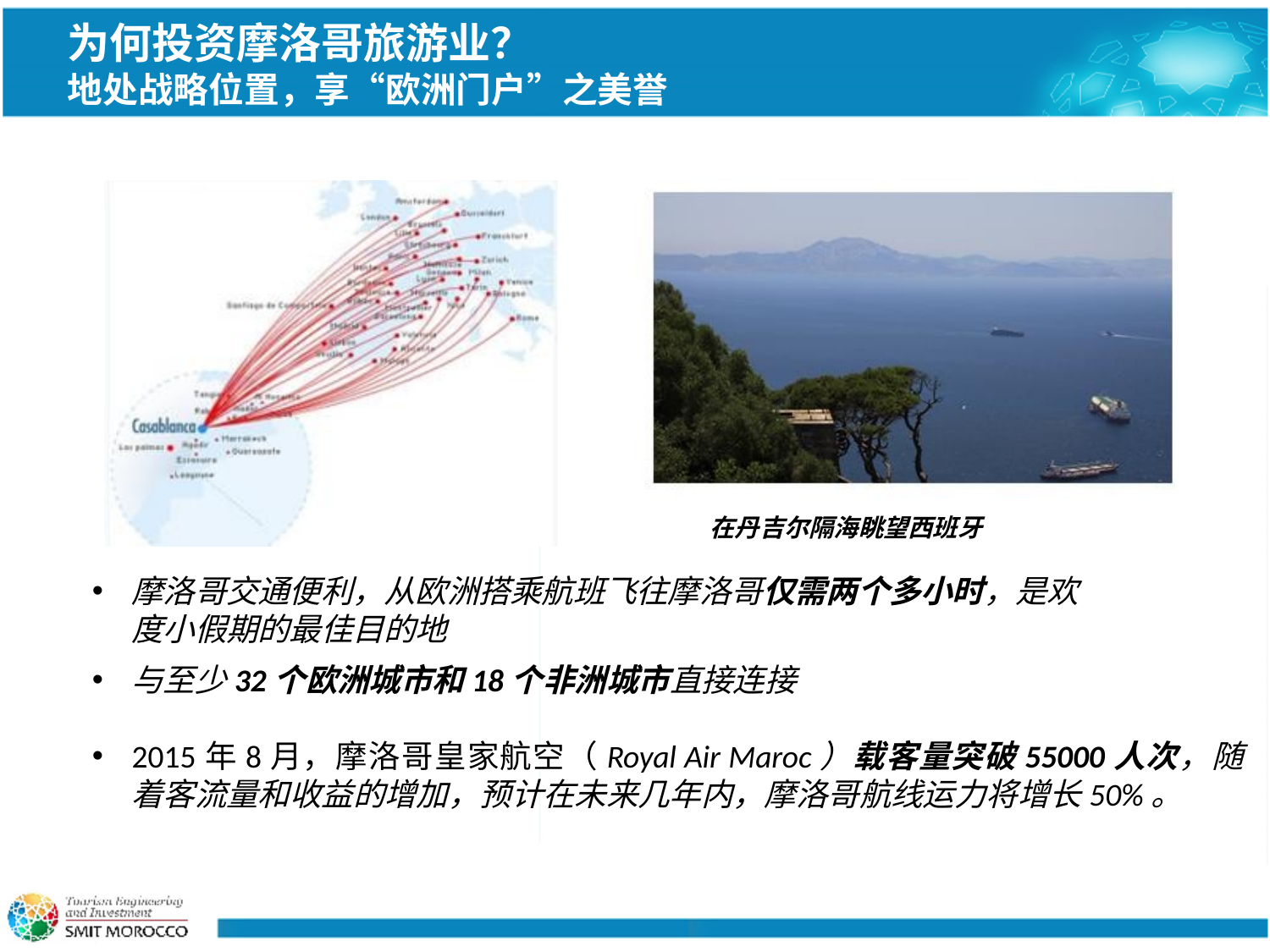

为何投资摩洛哥旅游业？
地处战略位置，享“欧洲门户”之美誉

在丹吉尔隔海眺望西班牙
摩洛哥交通便利，从欧洲搭乘航班飞往摩洛哥仅需两个多小时，是欢度小假期的最佳目的地
与至少32个欧洲城市和18个非洲城市直接连接

2015年8月，摩洛哥皇家航空（Royal Air Maroc）载客量突破55000人次，随着客流量和收益的增加，预计在未来几年内，摩洛哥航线运力将增长50%。